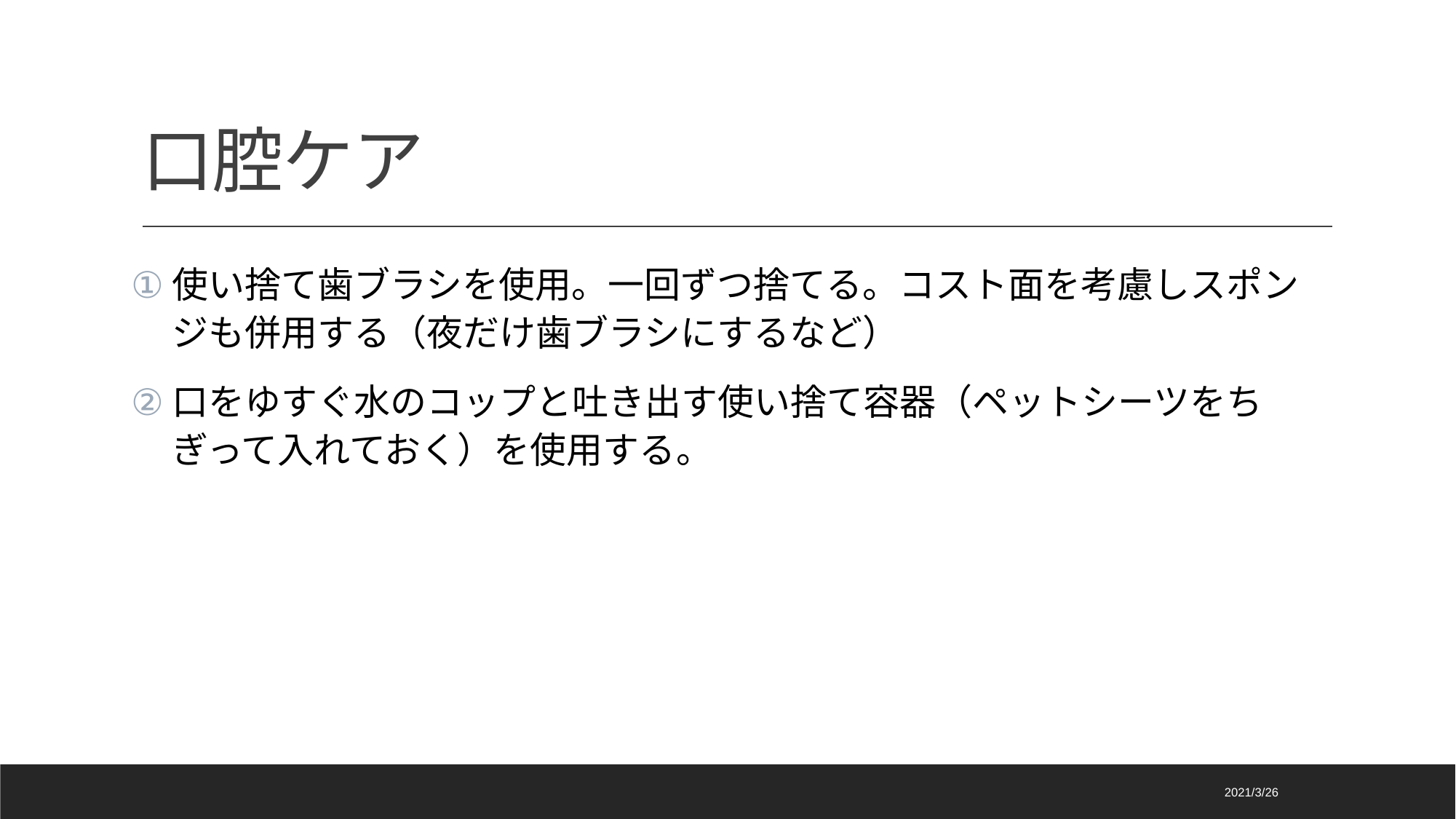

# 口腔ケア
使い捨て歯ブラシを使用。一回ずつ捨てる。コスト面を考慮しスポンジも併用する（夜だけ歯ブラシにするなど）
口をゆすぐ水のコップと吐き出す使い捨て容器（ペットシーツをちぎって入れておく）を使用する。

2021/3/26